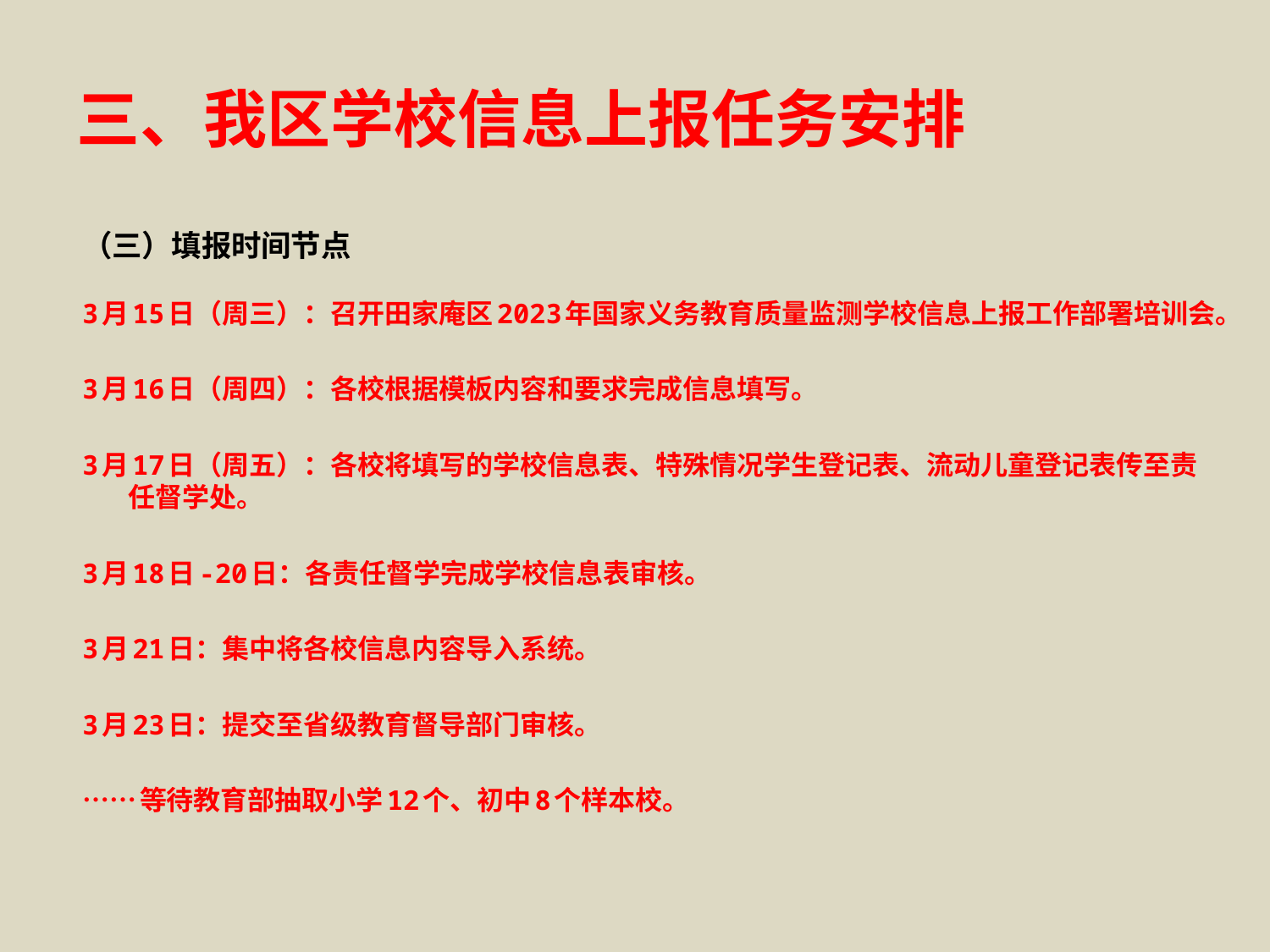

# 三、我区学校信息上报任务安排

（三）填报时间节点

3月15日（周三）：召开田家庵区2023年国家义务教育质量监测学校信息上报工作部署培训会。

3月16日（周四）：各校根据模板内容和要求完成信息填写。

3月17日（周五）：各校将填写的学校信息表、特殊情况学生登记表、流动儿童登记表传至责任督学处。

3月18日-20日：各责任督学完成学校信息表审核。

3月21日：集中将各校信息内容导入系统。

3月23日：提交至省级教育督导部门审核。

……等待教育部抽取小学12个、初中8个样本校。